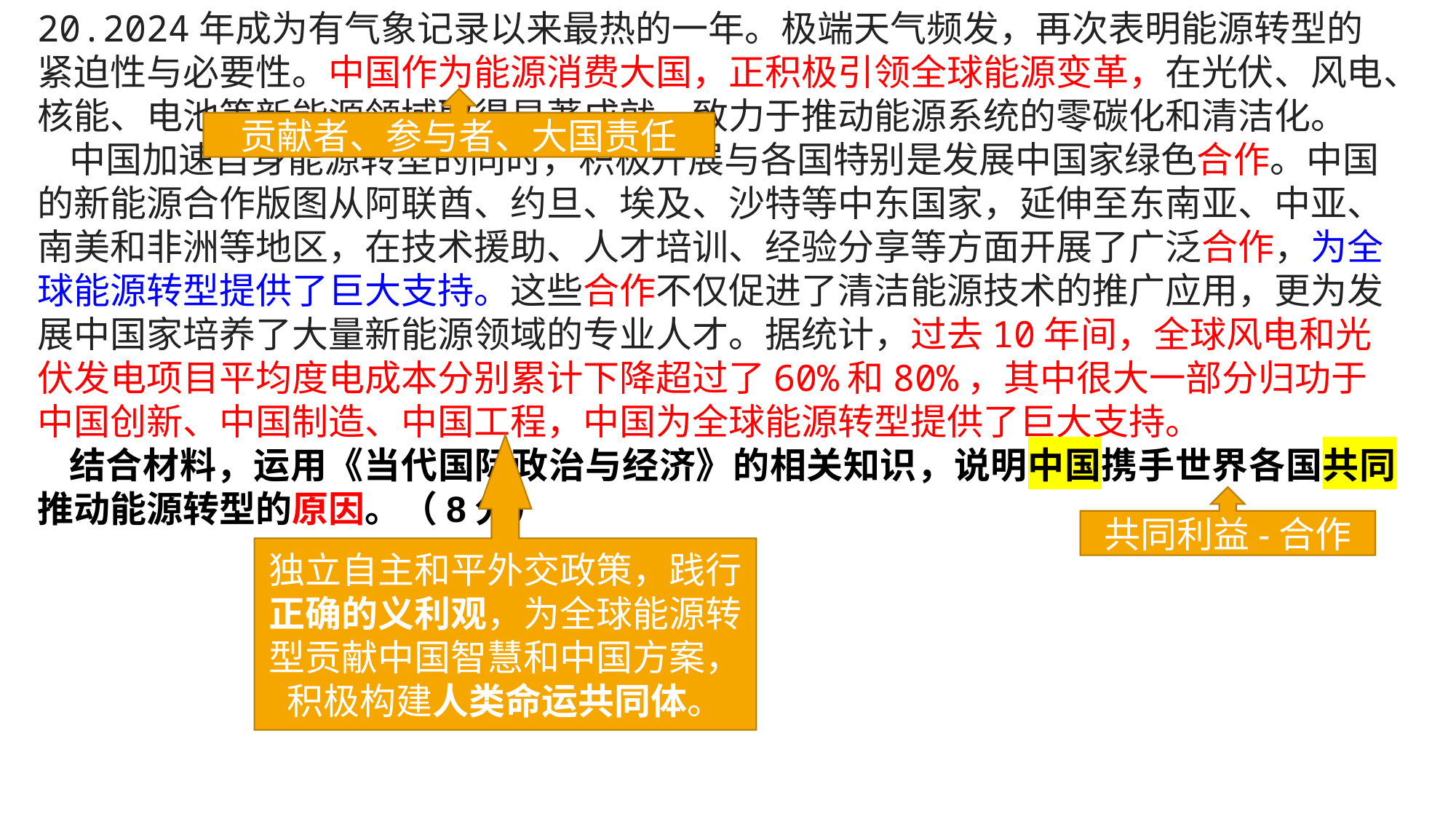

20.2024年成为有气象记录以来最热的一年。极端天气频发，再次表明能源转型的紧迫性与必要性。中国作为能源消费大国，正积极引领全球能源变革，在光伏、风电、核能、电池等新能源领域取得显著成就，致力于推动能源系统的零碳化和清洁化。
中国加速自身能源转型的同时，积极开展与各国特别是发展中国家绿色合作。中国的新能源合作版图从阿联酋、约旦、埃及、沙特等中东国家，延伸至东南亚、中亚、南美和非洲等地区，在技术援助、人才培训、经验分享等方面开展了广泛合作，为全球能源转型提供了巨大支持。这些合作不仅促进了清洁能源技术的推广应用，更为发展中国家培养了大量新能源领域的专业人才。据统计，过去10年间，全球风电和光伏发电项目平均度电成本分别累计下降超过了60%和80%，其中很大一部分归功于中国创新、中国制造、中国工程，中国为全球能源转型提供了巨大支持。
结合材料，运用《当代国际政治与经济》的相关知识，说明中国携手世界各国共同推动能源转型的原因。（8分）
贡献者、参与者、大国责任
独立自主和平外交政策，践行正确的义利观，为全球能源转型贡献中国智慧和中国方案，积极构建人类命运共同体。
共同利益-合作